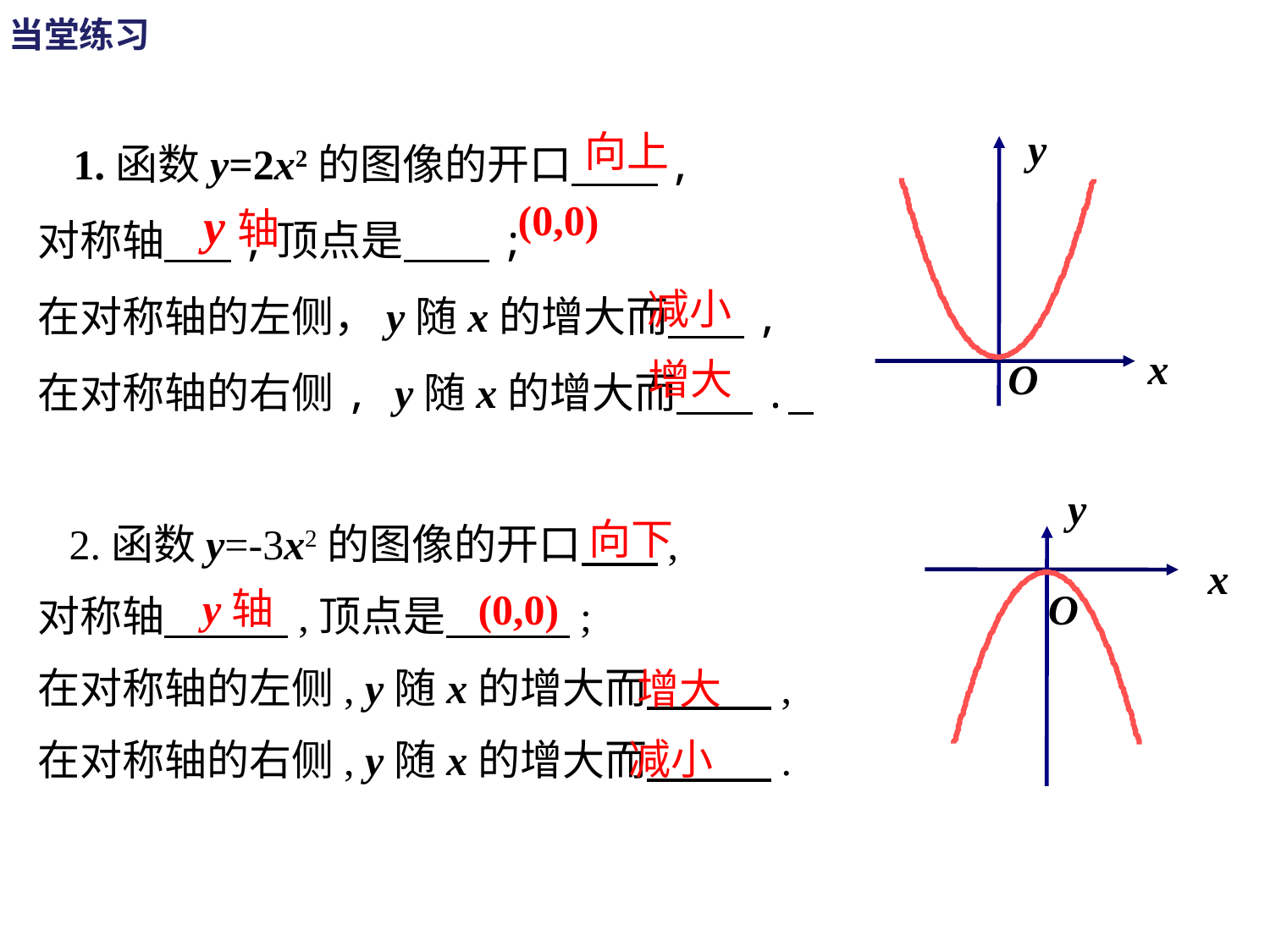

当堂练习
  1.函数y=2x2的图像的开口         ,
对称轴       ,顶点是         ;
在对称轴的左侧，y随x的增大而        ,
在对称轴的右侧, y随x的增大而        .
y
向上

(0,0)
y轴
减小
x
增大
O
y
向下
   2.函数y=-3x2的图像的开口        ,
对称轴             ,顶点是             ;
在对称轴的左侧, y随x的增大而             ,
在对称轴的右侧, y随x的增大而             .

x
y轴
(0,0)
O
增大
减小